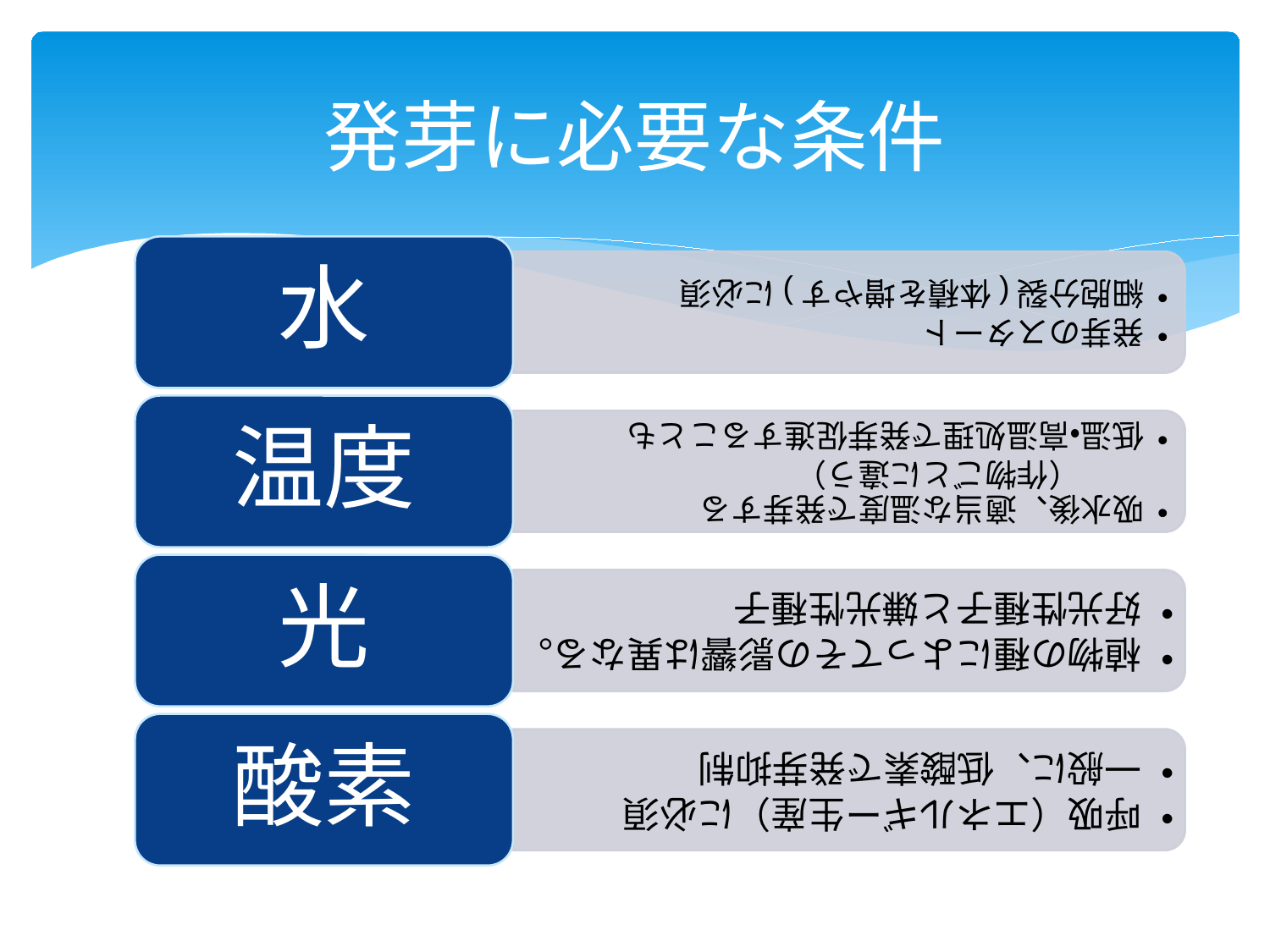

# 発芽に必要な条件
発芽のスタート
細胞分裂(体積を増やす)に必須
水
吸水後、適当な温度で発芽する　　　　　　　（作物ごとに違う）
低温・高温処理で発芽促進することも
温度
植物の種によってその影響は異なる。
好光性種子と嫌光性種子
光
呼吸（エネルギー生産）に必須
一般に、低酸素で発芽抑制
酸素